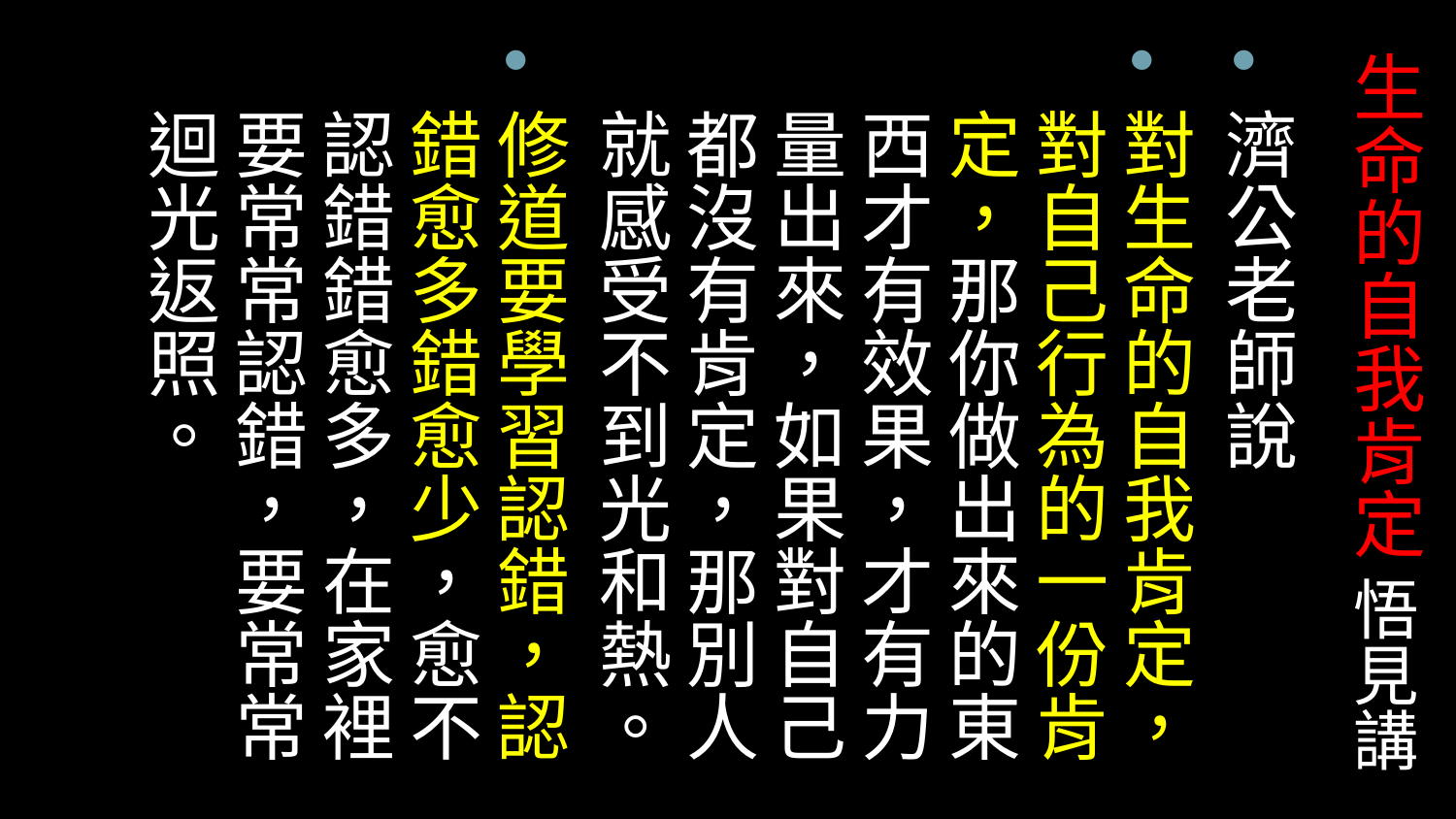

# 生命的自我肯定 悟見講
濟公老師說
對生命的自我肯定，對自己行為的一份肯定，那你做出來的東西才有效果，才有力量出來，如果對自己都沒有肯定，那別人就感受不到光和熱。
修道要學習認錯，認錯愈多錯愈少，愈不認錯錯愈多，在家裡要常常認錯，要常常迴光返照。